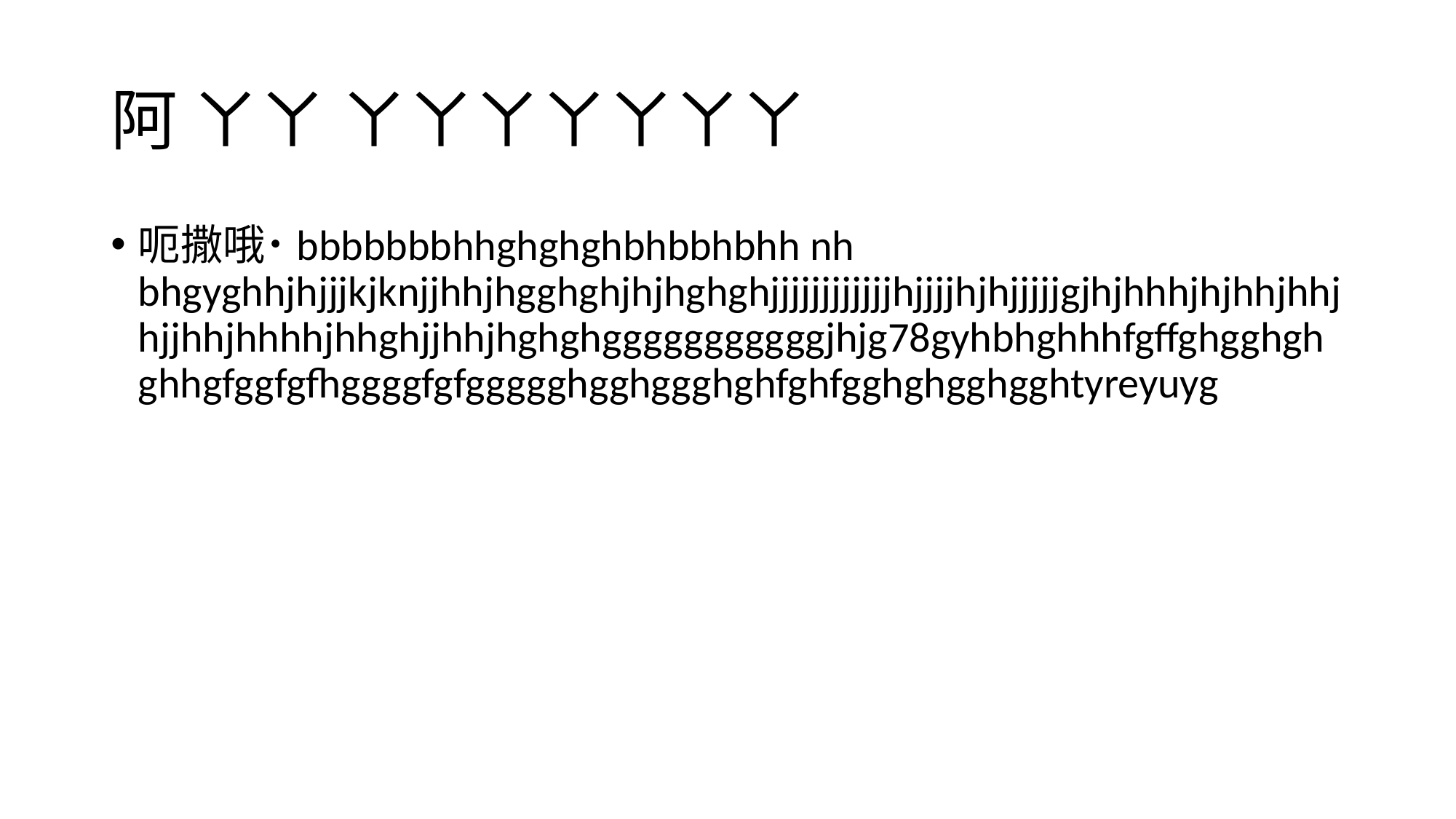

# 阿 ㄚㄚ ㄚㄚㄚㄚㄚㄚㄚ
呃撒哦˙bbbbbbbhhghghghbhbbhbhh nh bhgyghhjhjjjkjknjjhhjhgghghjhjhghghjjjjjjjjjjjjhjjjjhjhjjjjjgjhjhhhjhjhhjhhjhjjhhjhhhhjhhghjjhhjhghghgggggggggggjhjg78gyhbhghhhfgffghgghghghhgfggfgfhggggfgfggggghgghggghghfghfgghghgghgghtyreyuyg